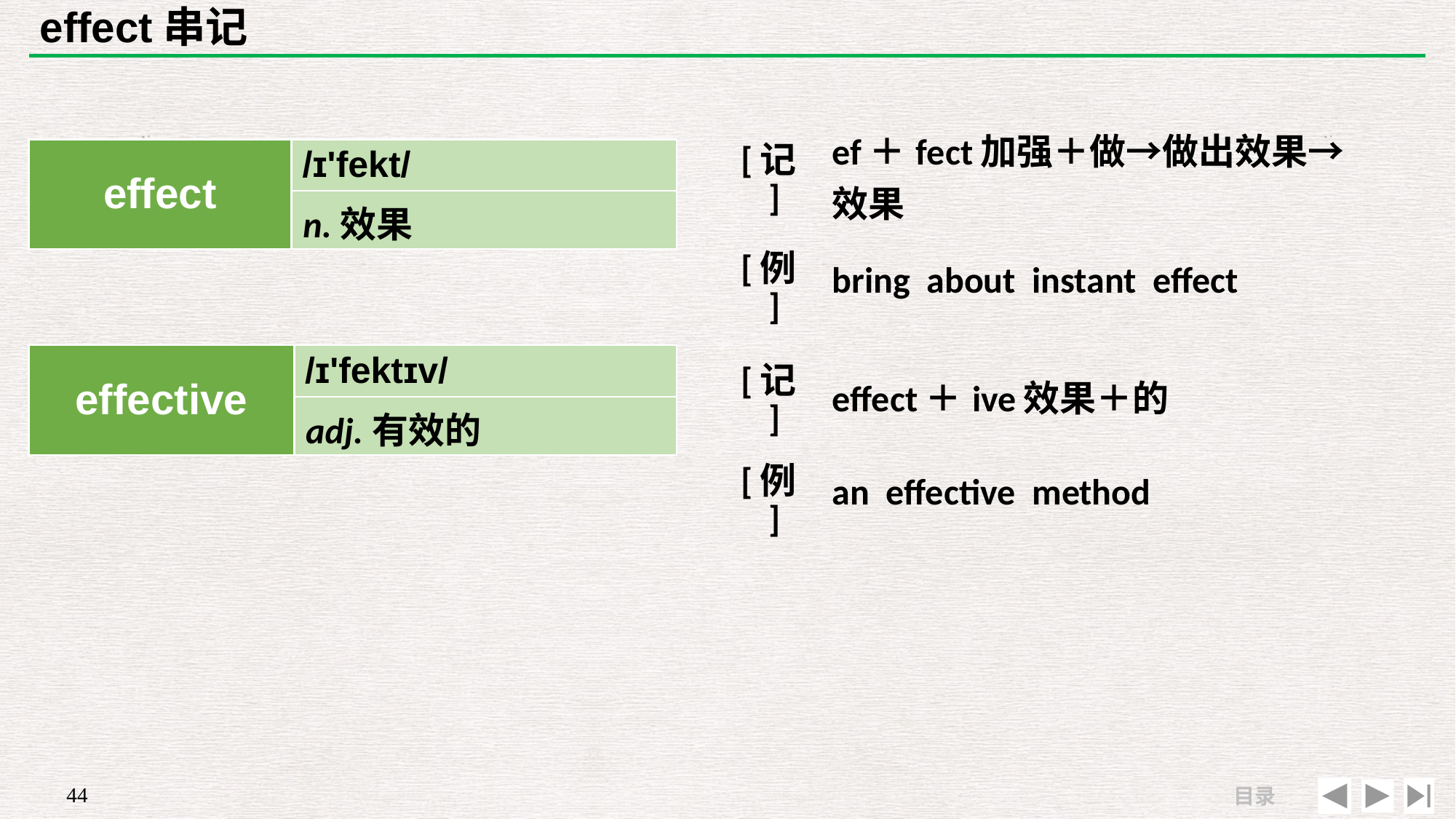

# effect串记

| [记] | ef＋fect加强＋做→做出效果→ 效果 |
| --- | --- |
| [例] | bring about instant effect |
| effect | /ɪ'fekt/ |
| --- | --- |
|  |  |
n.效果
| effective | /ɪ'fektɪv/ |
| --- | --- |
|  |  |
| [记] | effect＋ive效果＋的 |
| --- | --- |
| [例] | an effective method |
adj.有效的